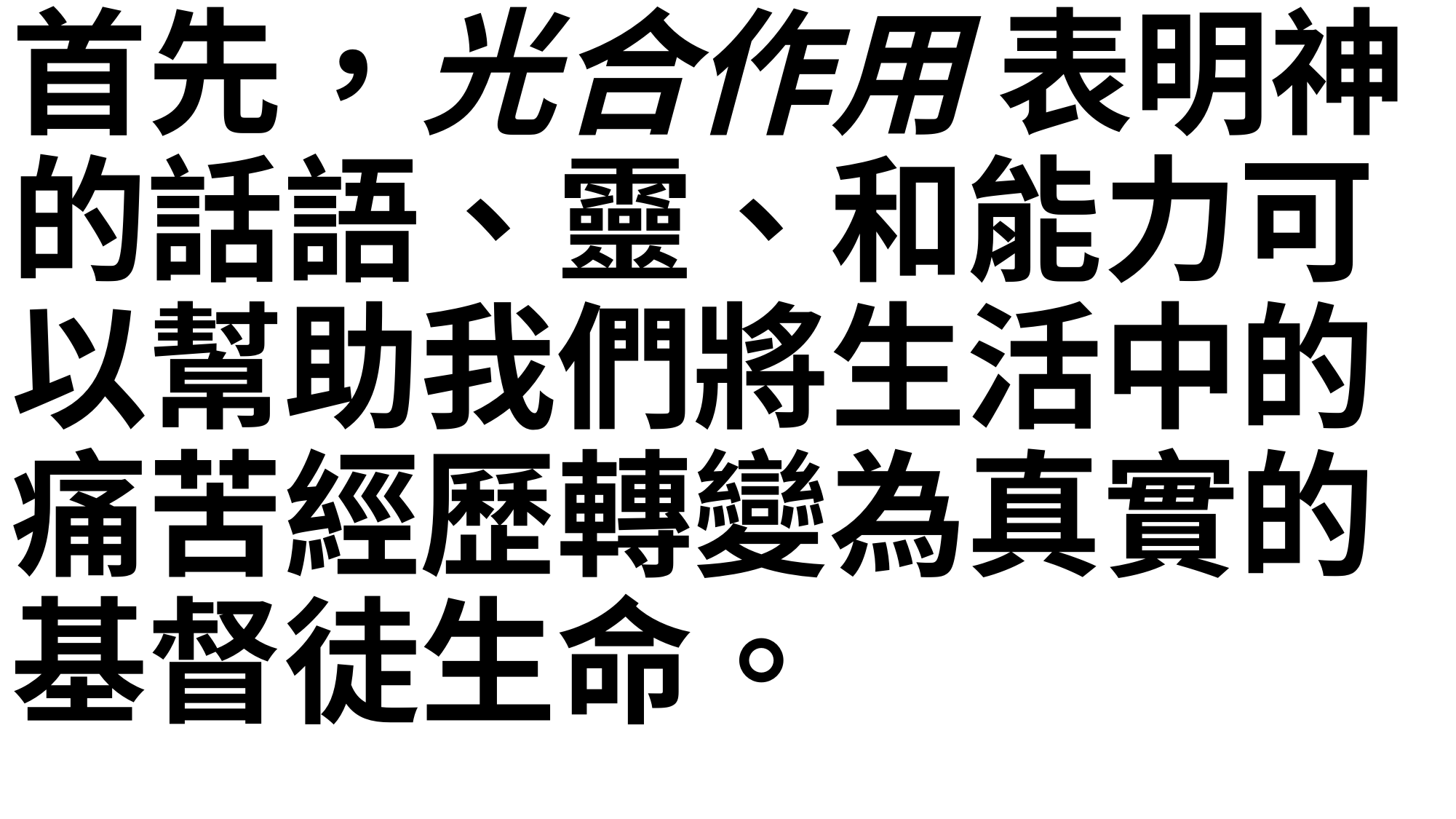

首先，光合作用 表明神的話語、靈、和能力可以幫助我們將生活中的痛苦經歷轉變為真實的基督徒生命。